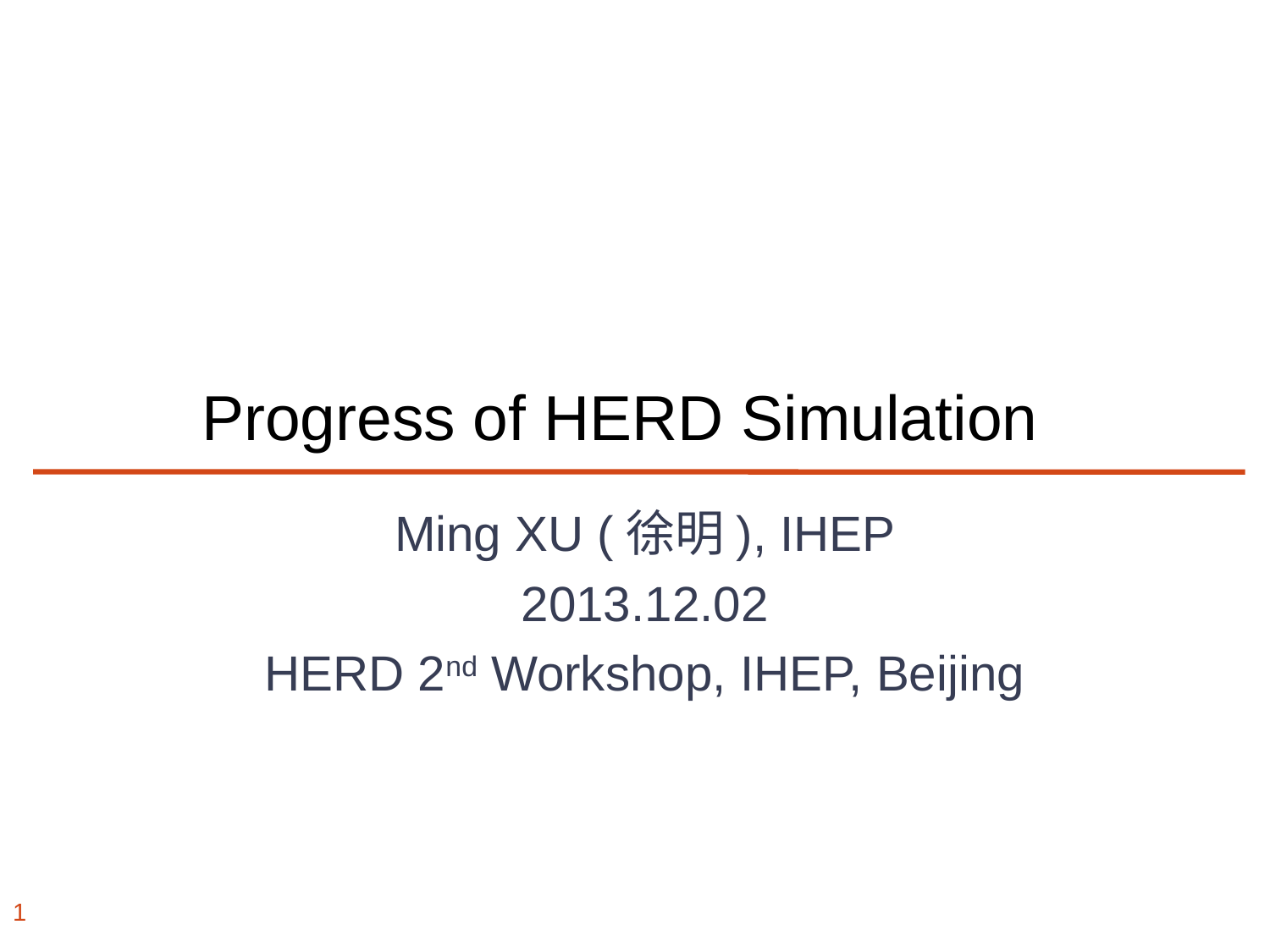

# Progress of HERD Simulation
Ming XU (徐明), IHEP
2013.12.02
HERD 2nd Workshop, IHEP, Beijing
1